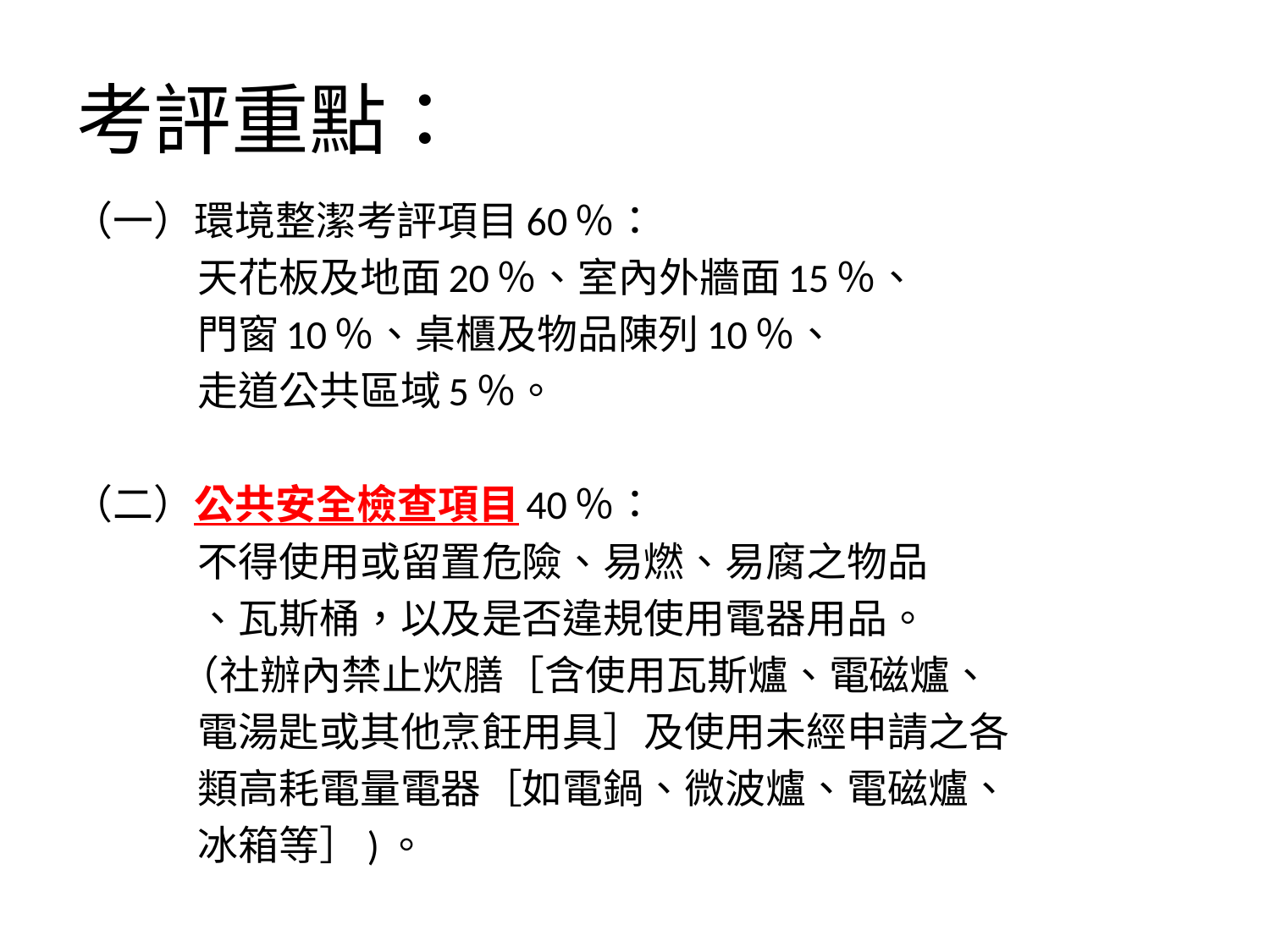

# 考評重點：
（一）環境整潔考評項目60％：
             天花板及地面20％、室內外牆面15％、
             門窗10％、桌櫃及物品陳列10％、
             走道公共區域5％。

（二）公共安全檢查項目40％：
             不得使用或留置危險、易燃、易腐之物品
             、瓦斯桶，以及是否違規使用電器用品。
           （社辦內禁止炊膳［含使用瓦斯爐、電磁爐、
             電湯匙或其他烹飪用具］及使用未經申請之各
             類高耗電量電器［如電鍋、微波爐、電磁爐、
             冰箱等］)。